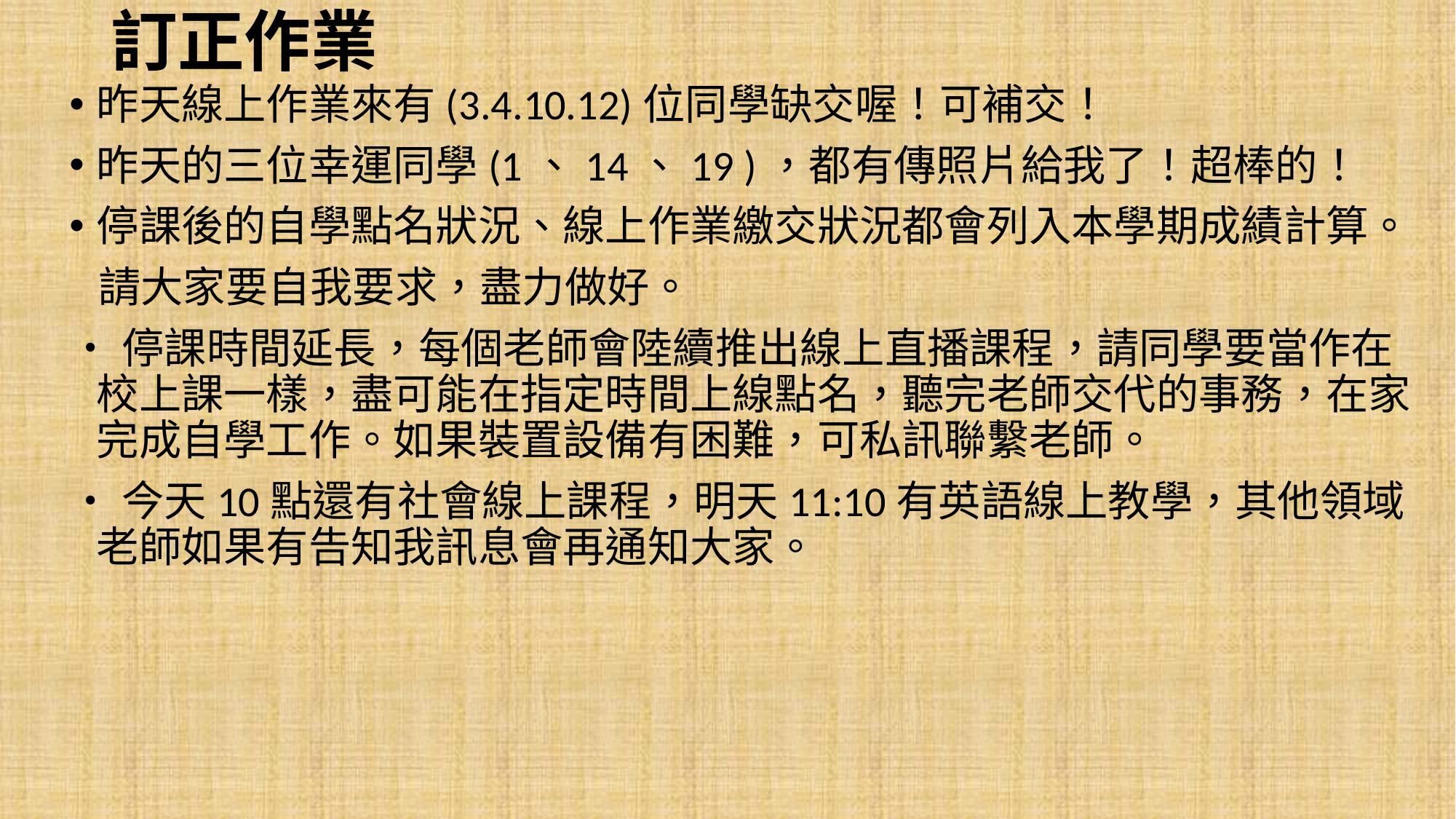

# 訂正作業
昨天線上作業來有(3.4.10.12)位同學缺交喔！可補交！
昨天的三位幸運同學(1、14、19 )，都有傳照片給我了！超棒的！
停課後的自學點名狀況、線上作業繳交狀況都會列入本學期成績計算。
  請大家要自我要求，盡力做好。
‧停課時間延長，每個老師會陸續推出線上直播課程，請同學要當作在校上課一樣，盡可能在指定時間上線點名，聽完老師交代的事務，在家完成自學工作。如果裝置設備有困難，可私訊聯繫老師。
‧今天10點還有社會線上課程，明天11:10有英語線上教學，其他領域老師如果有告知我訊息會再通知大家。